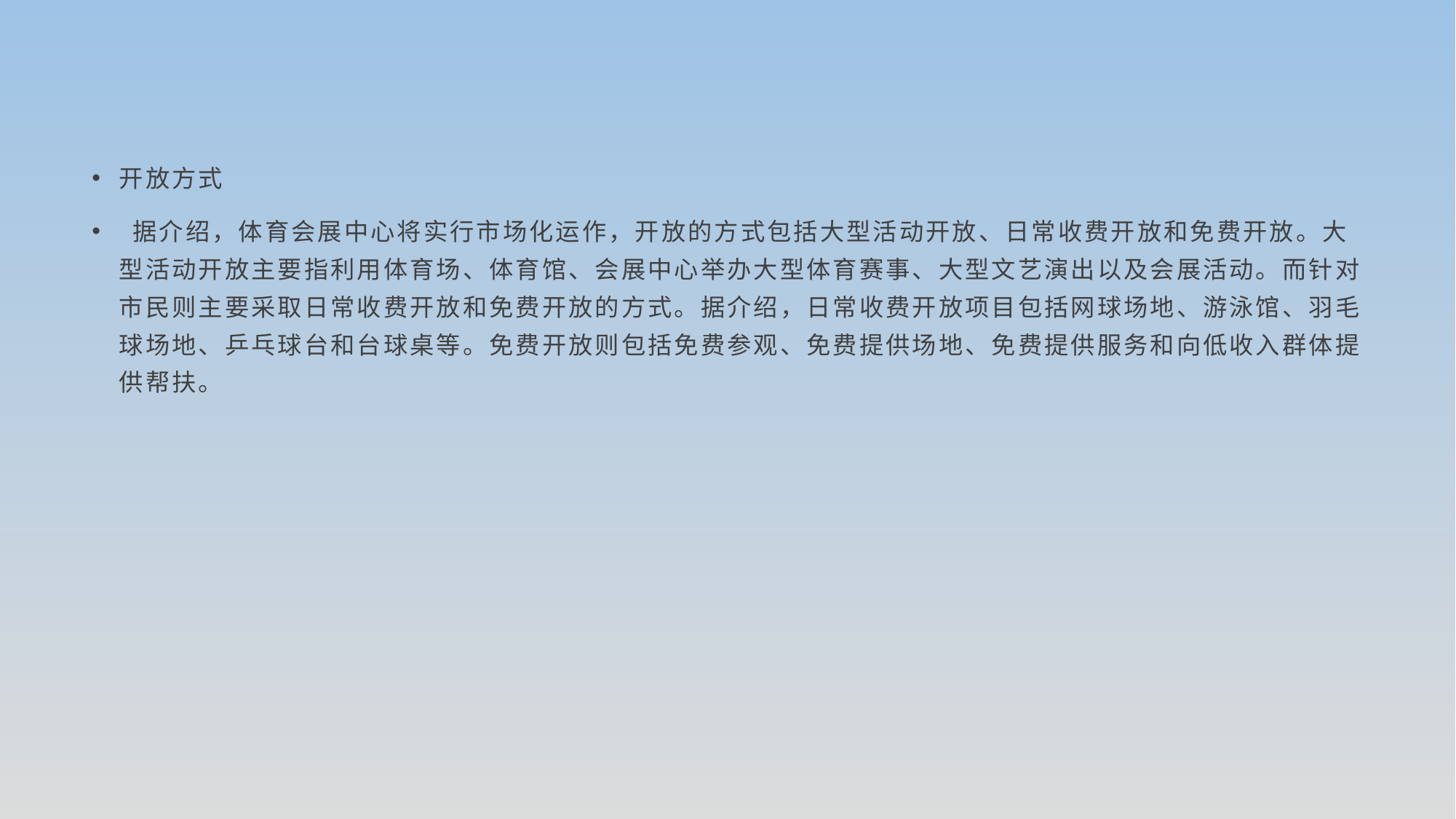

#
开放方式
 据介绍，体育会展中心将实行市场化运作，开放的方式包括大型活动开放、日常收费开放和免费开放。大型活动开放主要指利用体育场、体育馆、会展中心举办大型体育赛事、大型文艺演出以及会展活动。而针对市民则主要采取日常收费开放和免费开放的方式。据介绍，日常收费开放项目包括网球场地、游泳馆、羽毛球场地、乒乓球台和台球桌等。免费开放则包括免费参观、免费提供场地、免费提供服务和向低收入群体提供帮扶。